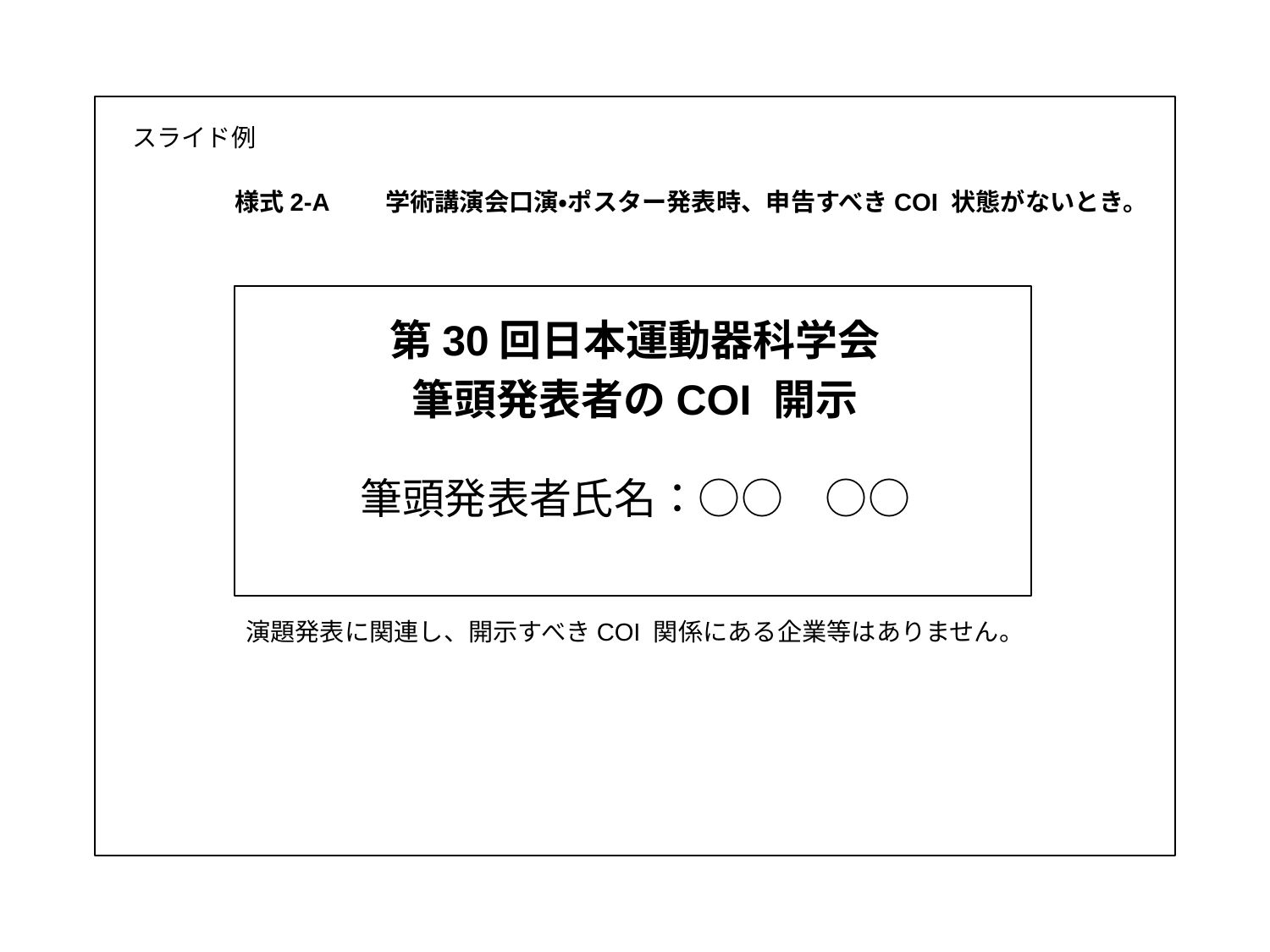

スライド例

	様式2-A　　学術講演会口演・ポスター発表時、申告すべきCOI 状態がないとき。

第30回日本運動器科学会
筆頭発表者のCOI 開示

筆頭発表者氏名：○○　○○

演題発表に関連し、開示すべきCOI 関係にある企業等はありません。